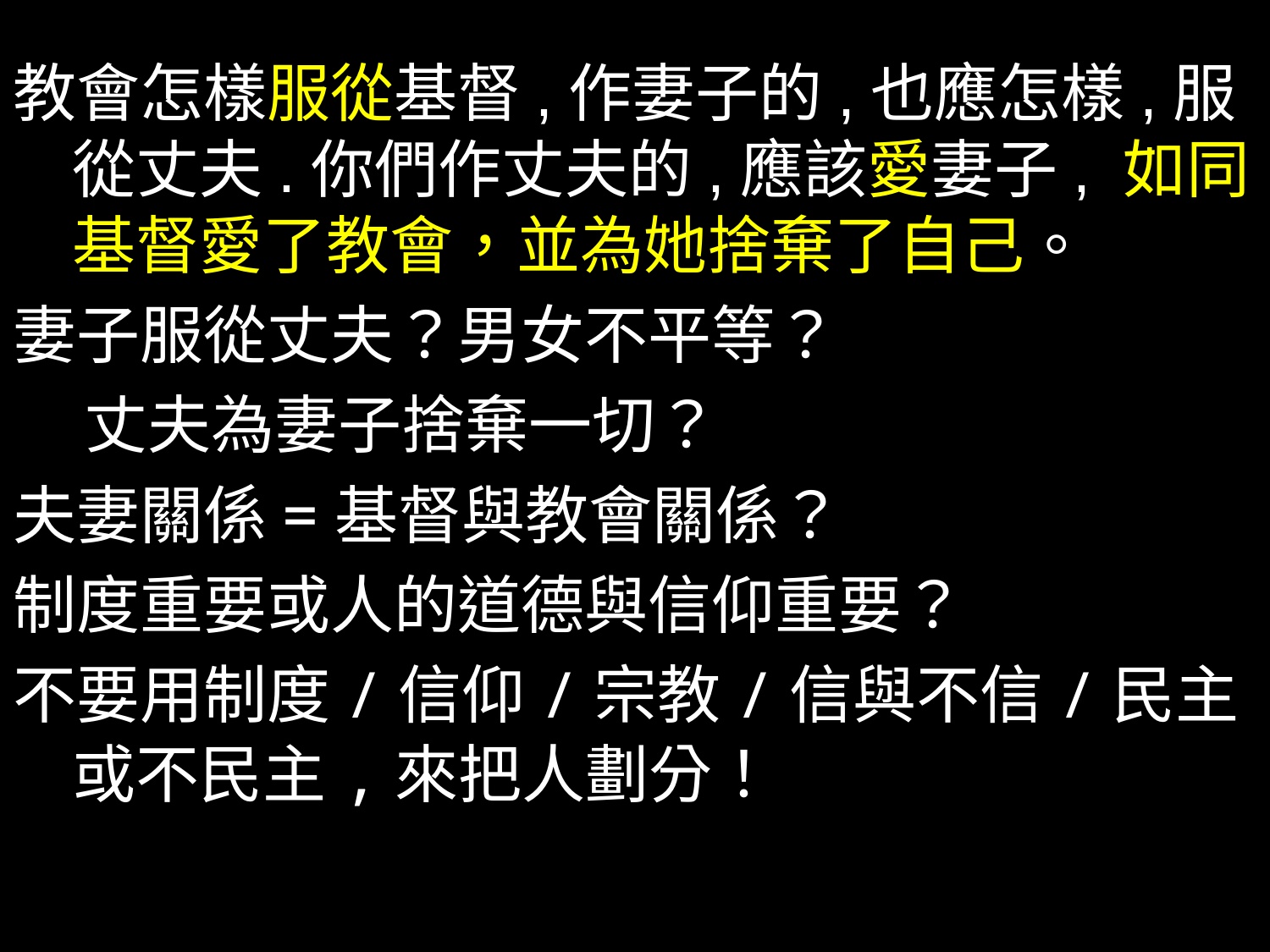

教會怎樣服從基督,作妻子的,也應怎樣,服從丈夫.你們作丈夫的,應該愛妻子, 如同基督愛了教會，並為她捨棄了自己。
妻子服從丈夫？男女不平等？
    丈夫為妻子捨棄一切？
夫妻關係=基督與教會關係？
制度重要或人的道德與信仰重要？
不要用制度/信仰/宗教/信與不信/民主或不民主,來把人劃分！